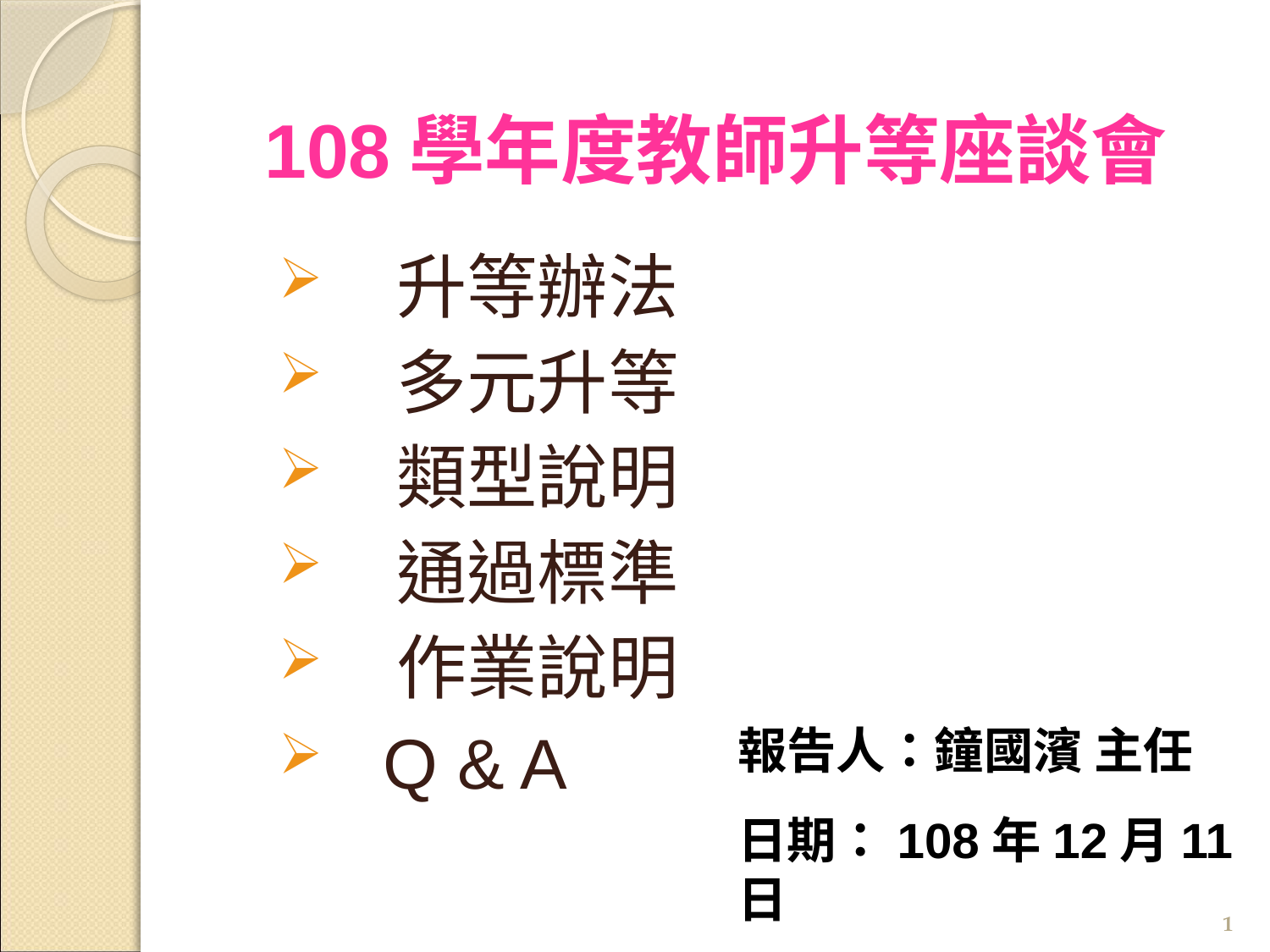

# 108學年度教師升等座談會
 升等辦法
 多元升等
 類型說明
 通過標準
 作業說明
 Q & A
報告人：鐘國濱 主任
日期：108年12月11日
1